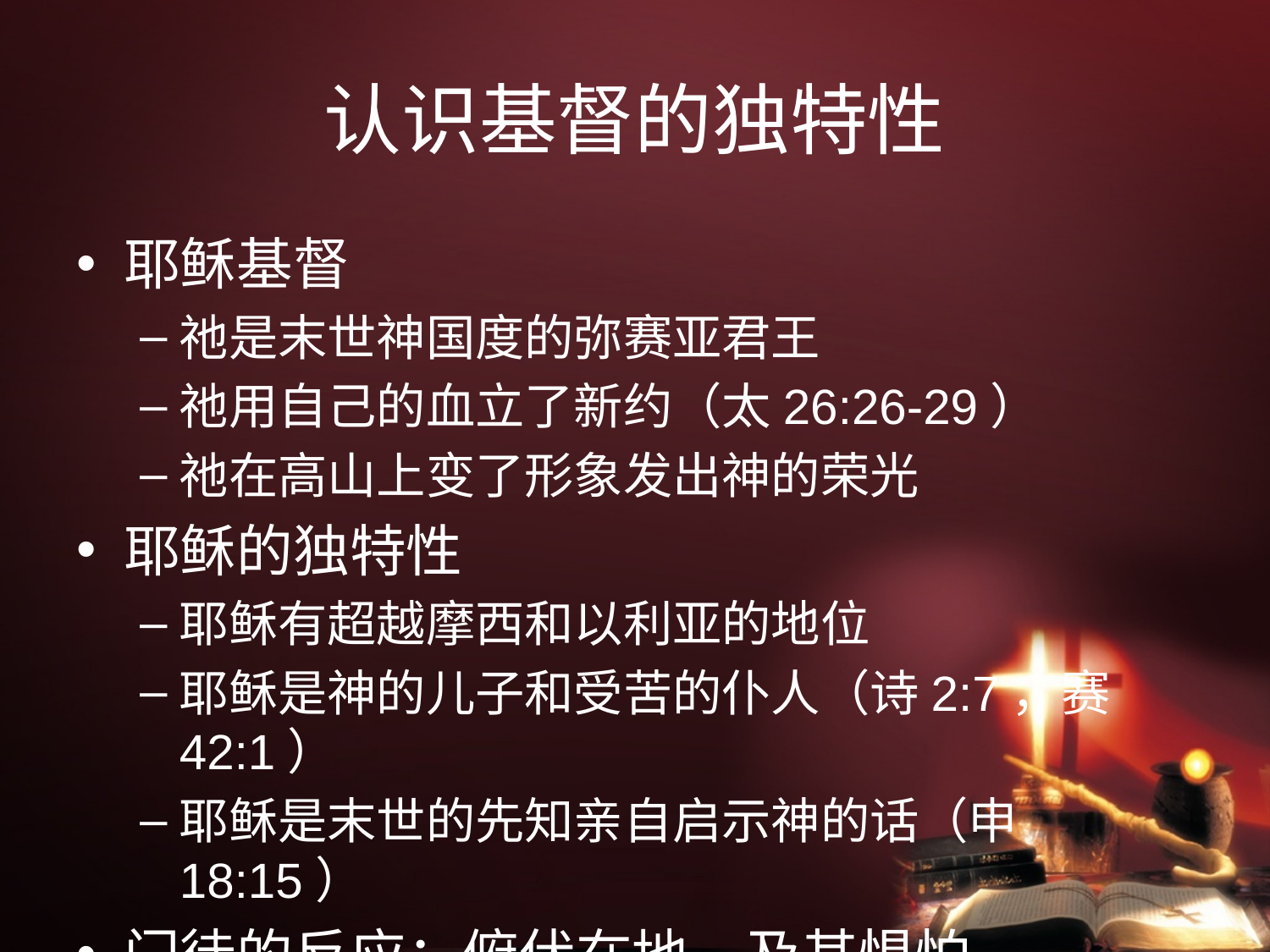

# 认识基督的独特性
耶稣基督
祂是末世神国度的弥赛亚君王
祂用自己的血立了新约（太26:26-29）
祂在高山上变了形象发出神的荣光
耶稣的独特性
耶稣有超越摩西和以利亚的地位
耶稣是神的儿子和受苦的仆人（诗2:7，赛42:1）
耶稣是末世的先知亲自启示神的话（申18:15）
门徒的反应：俯伏在地，及其惧怕